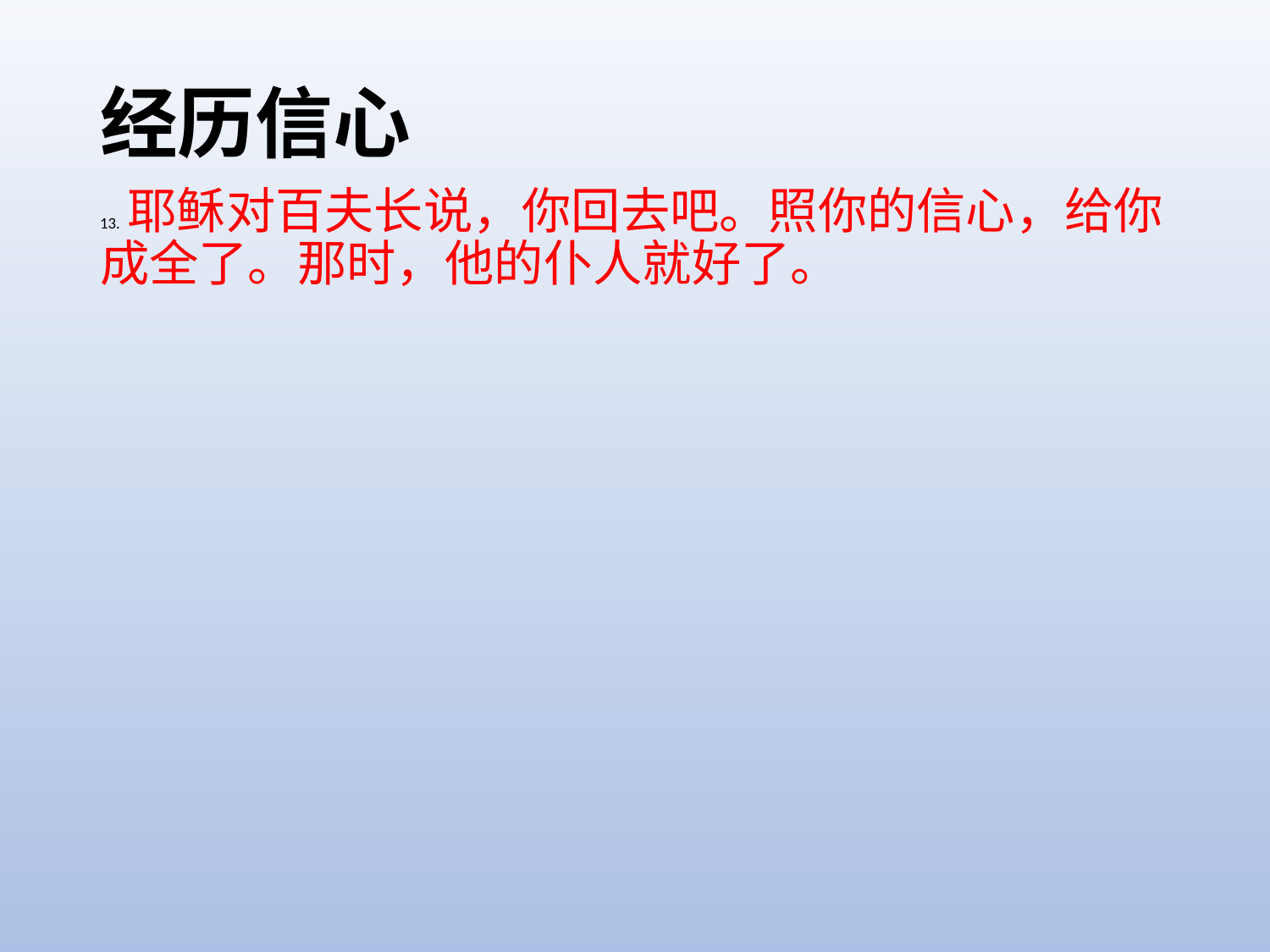

经历信心
13. 耶稣对百夫长说，你回去吧。照你的信心，给你成全了。那时，他的仆人就好了。